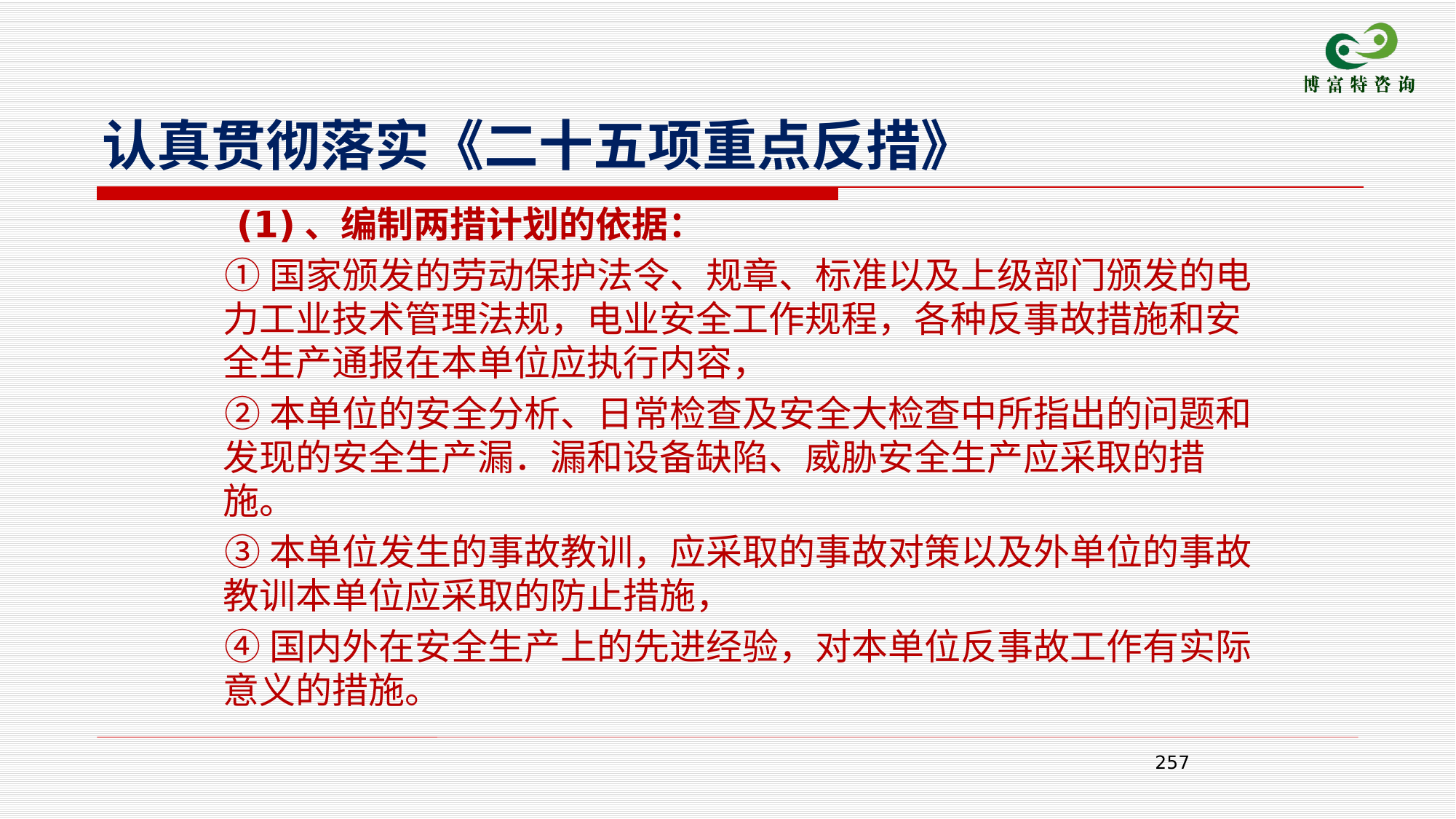

认真贯彻落实《二十五项重点反措》
      (1)、编制两措计划的依据：
       ①国家颁发的劳动保护法令、规章、标准以及上级部门颁发的电力工业技术管理法规，电业安全工作规程，各种反事故措施和安全生产通报在本单位应执行内容，
       ②本单位的安全分析、日常检查及安全大检查中所指出的问题和发现的安全生产漏．漏和设备缺陷、威胁安全生产应采取的措施。
       ③本单位发生的事故教训，应采取的事故对策以及外单位的事故教训本单位应采取的防止措施，
       ④国内外在安全生产上的先进经验，对本单位反事故工作有实际意义的措施。

257